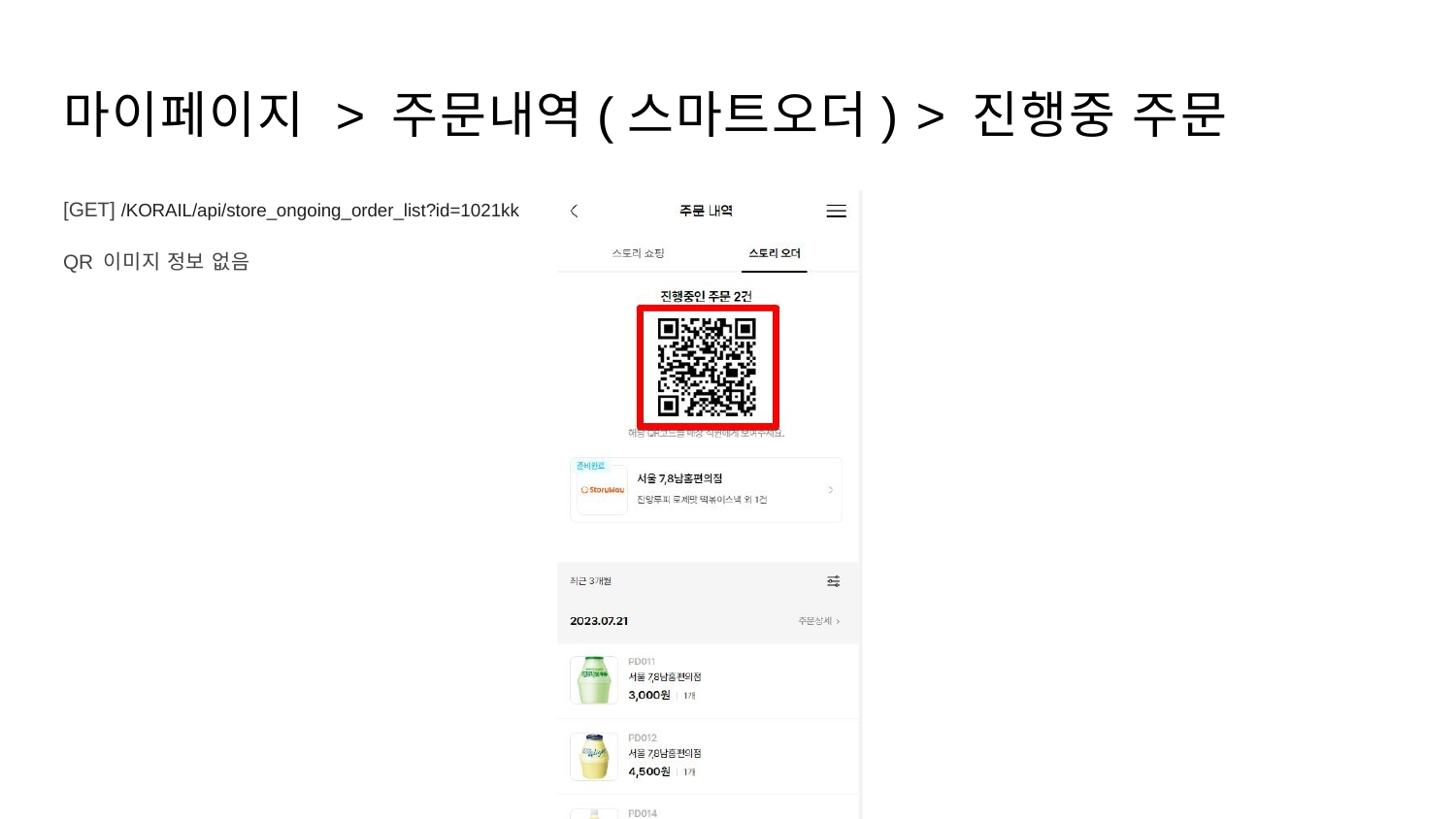

# 마이페이지 > 주문내역(스마트오더) > 진행중 주문

[GET] /KORAIL/api/store_ongoing_order_list?id=1021kk

QR 이미지 정보 없음